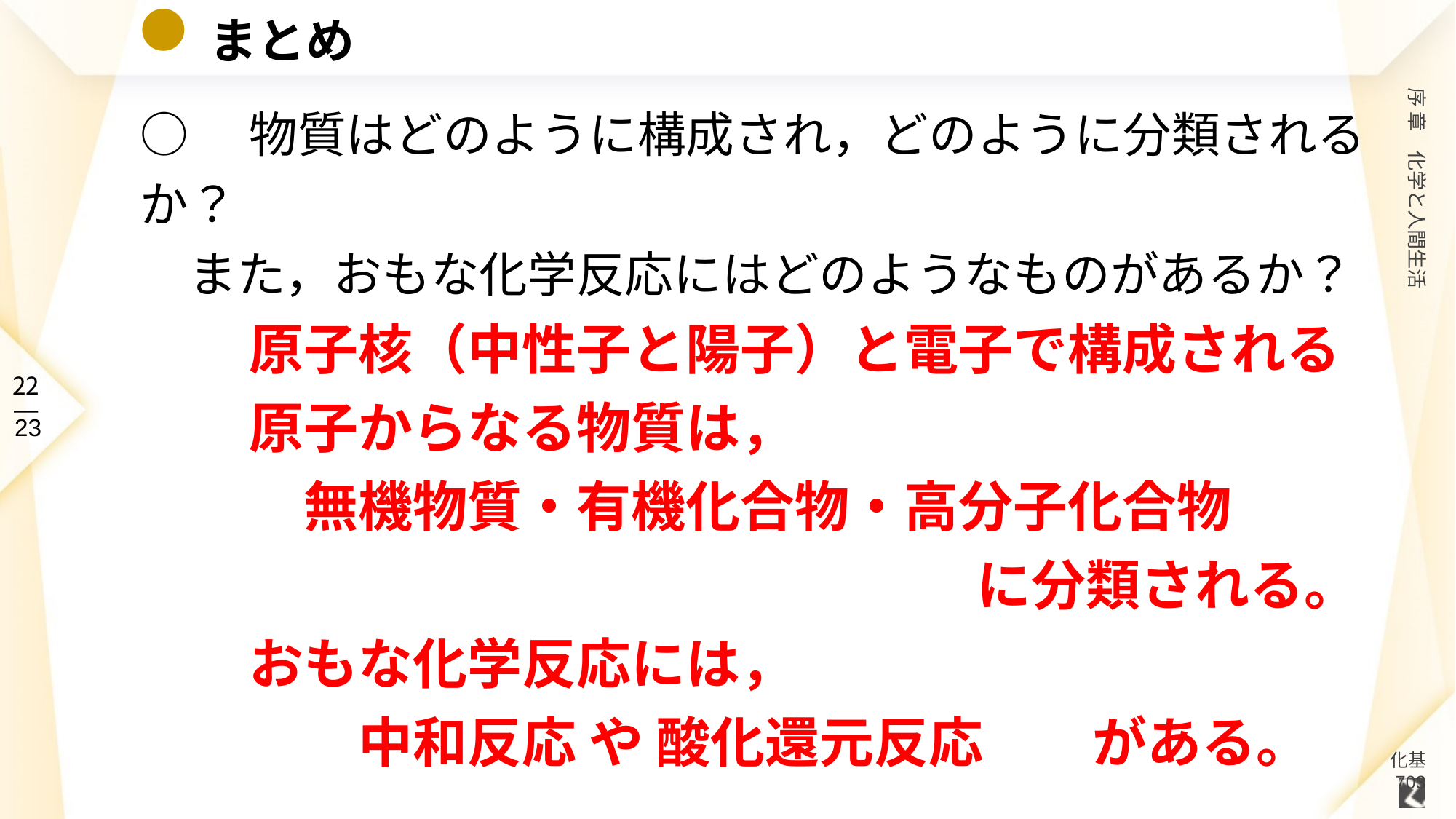

# まとめ
○　物質はどのように構成され，どのように分類されるか？
　また，おもな化学反応にはどのようなものがあるか？
　　原子核（中性子と陽子）と電子で構成される
　　原子からなる物質は，
　　　無機物質・有機化合物・高分子化合物
　　	　に分類される。
　　おもな化学反応には，
　　　　中和反応 や 酸化還元反応　　がある。